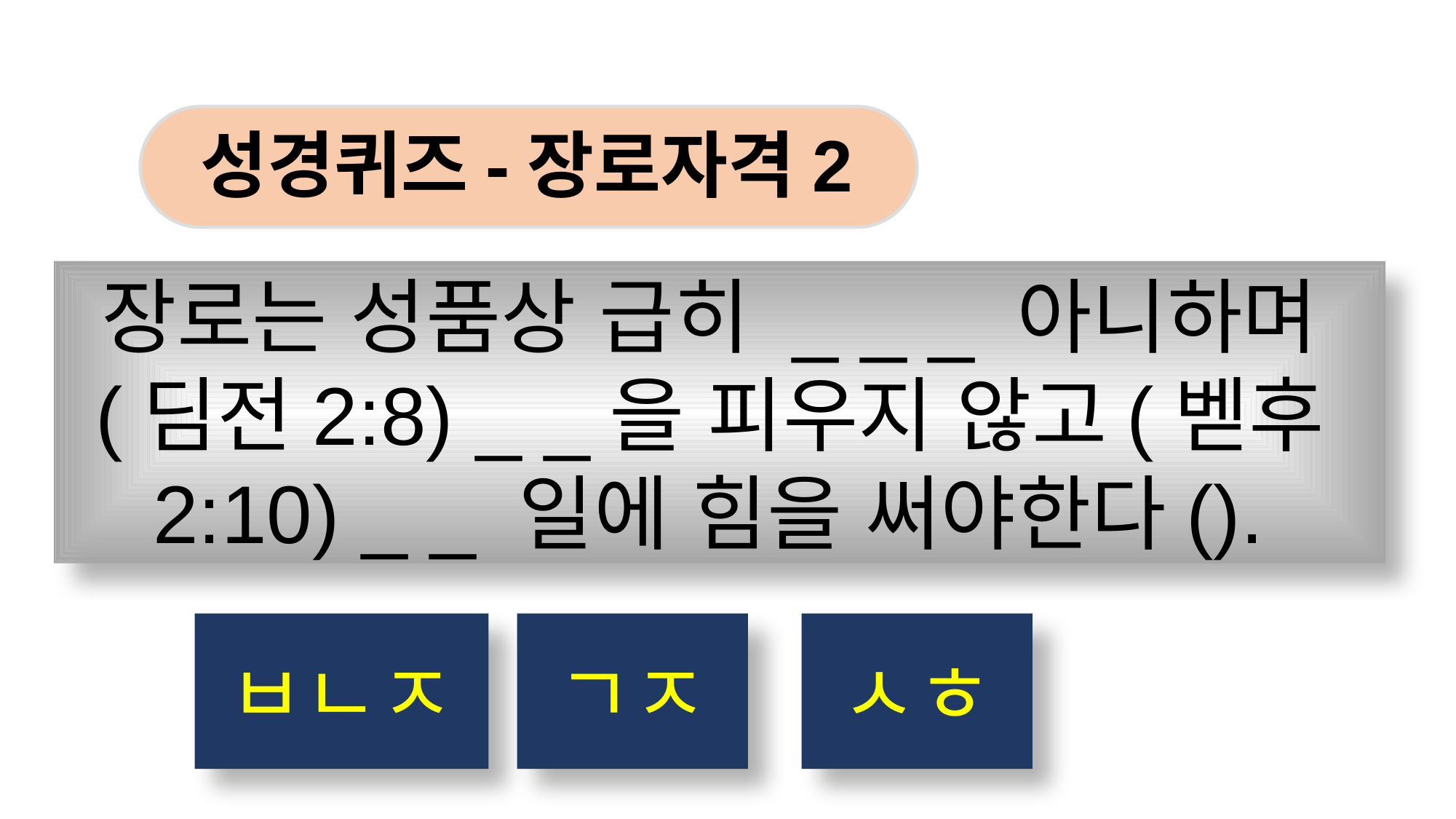

성경퀴즈-장로자격2
장로는 성품상 급히 _ _ _ 아니하며(딤전2:8) _ _을 피우지 않고(벧후2:10) _ _ 일에 힘을 써야한다().
ㅂㄴㅈ
ㄱㅈ
ㅅㅎ